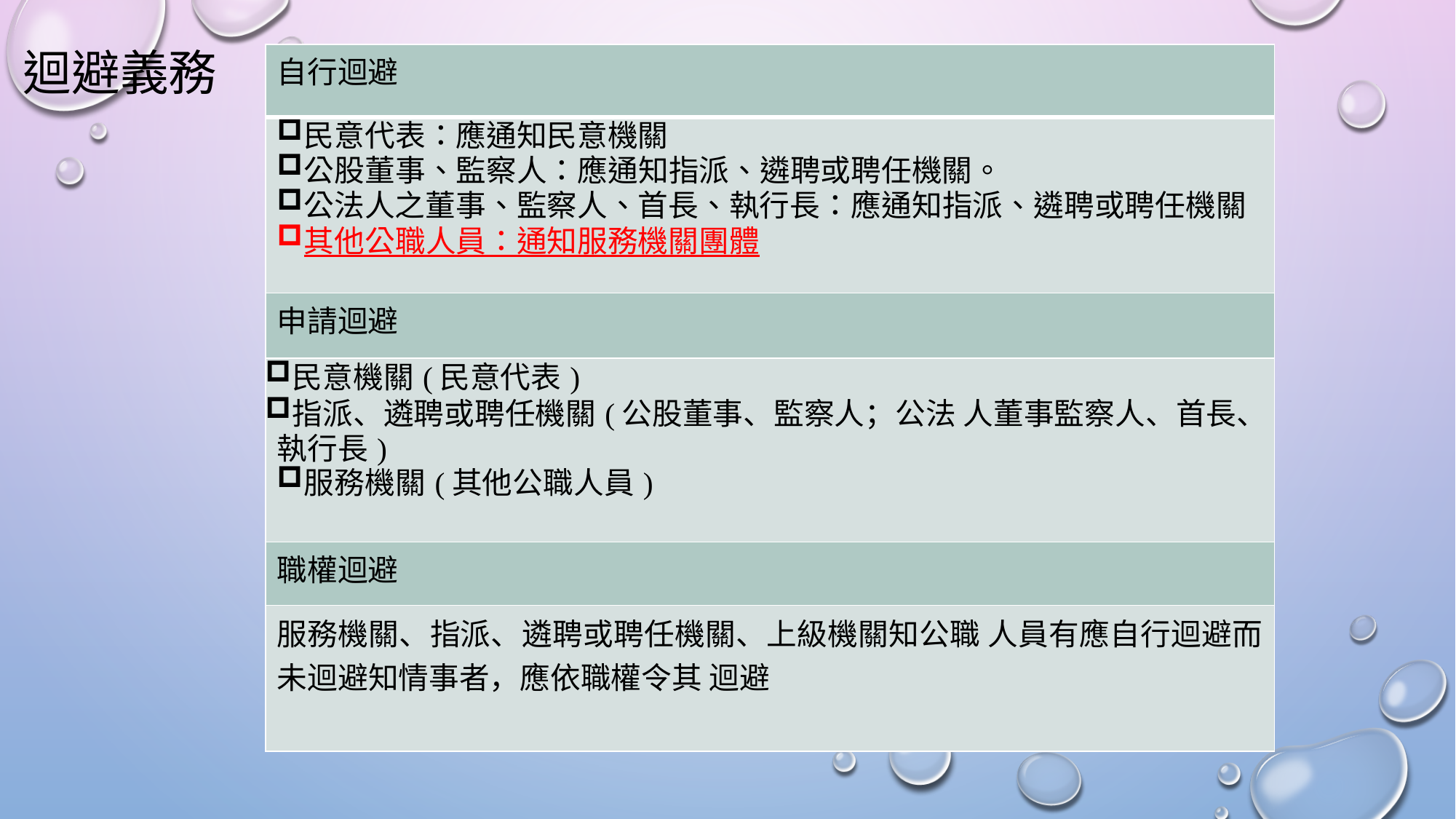

迴避義務
| 自行迴避 |
| --- |
| 民意代表：應通知民意機關 公股董事、監察人：應通知指派、遴聘或聘任機關。 公法人之董事、監察人、首長、執行長：應通知指派、遴聘或聘任機關 其他公職人員：通知服務機關團體 |
| 申請迴避 |
| 民意機關(民意代表) 指派、遴聘或聘任機關(公股董事、監察人；公法 人董事監察人、首長、執行長) 服務機關(其他公職人員) |
| 職權迴避 |
| 服務機關、指派、遴聘或聘任機關、上級機關知公職 人員有應自行迴避而未迴避知情事者，應依職權令其 迴避 |